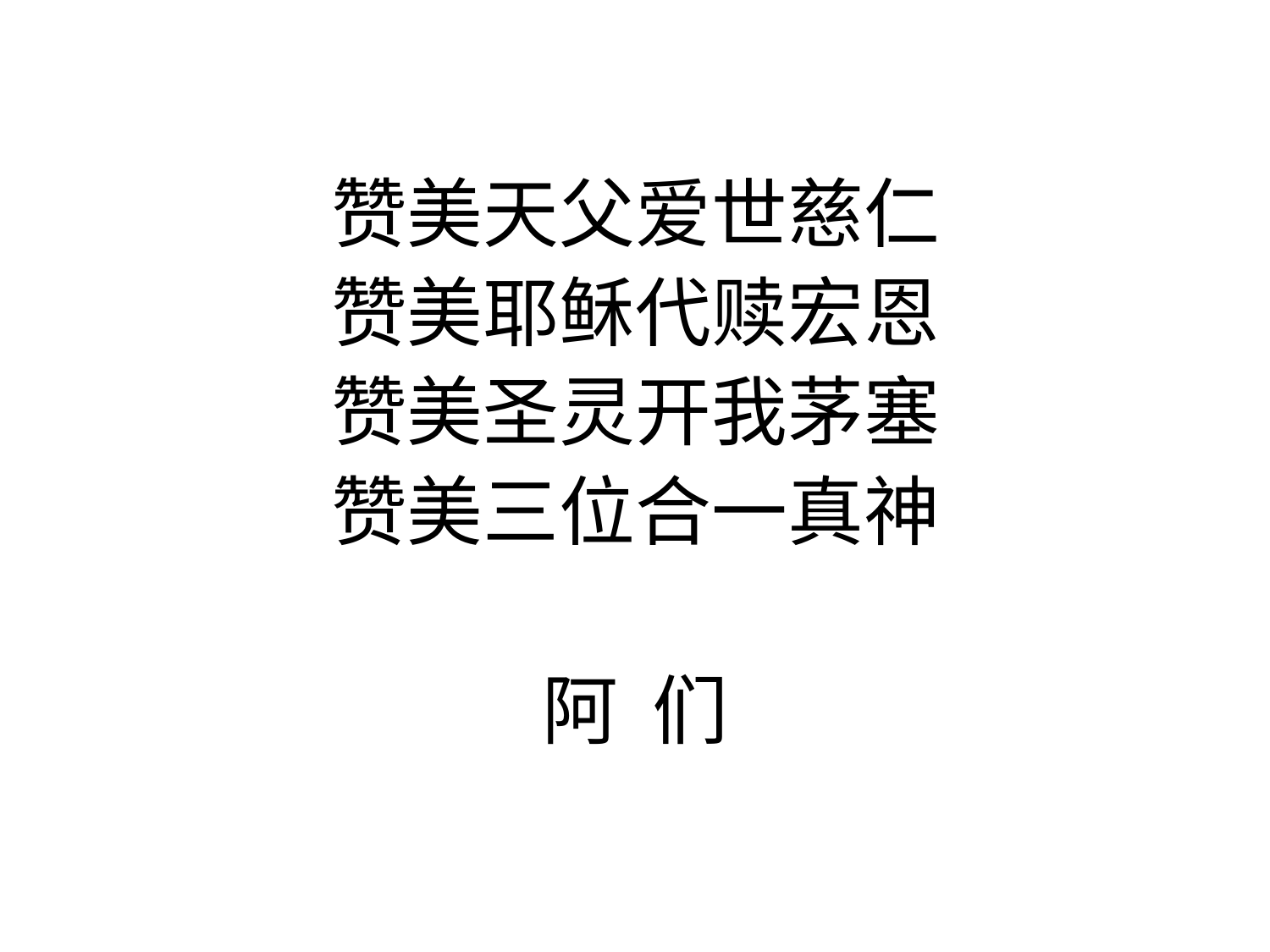

赞美天父爱世慈仁
赞美耶稣代赎宏恩
赞美圣灵开我茅塞
赞美三位合一真神

阿  们